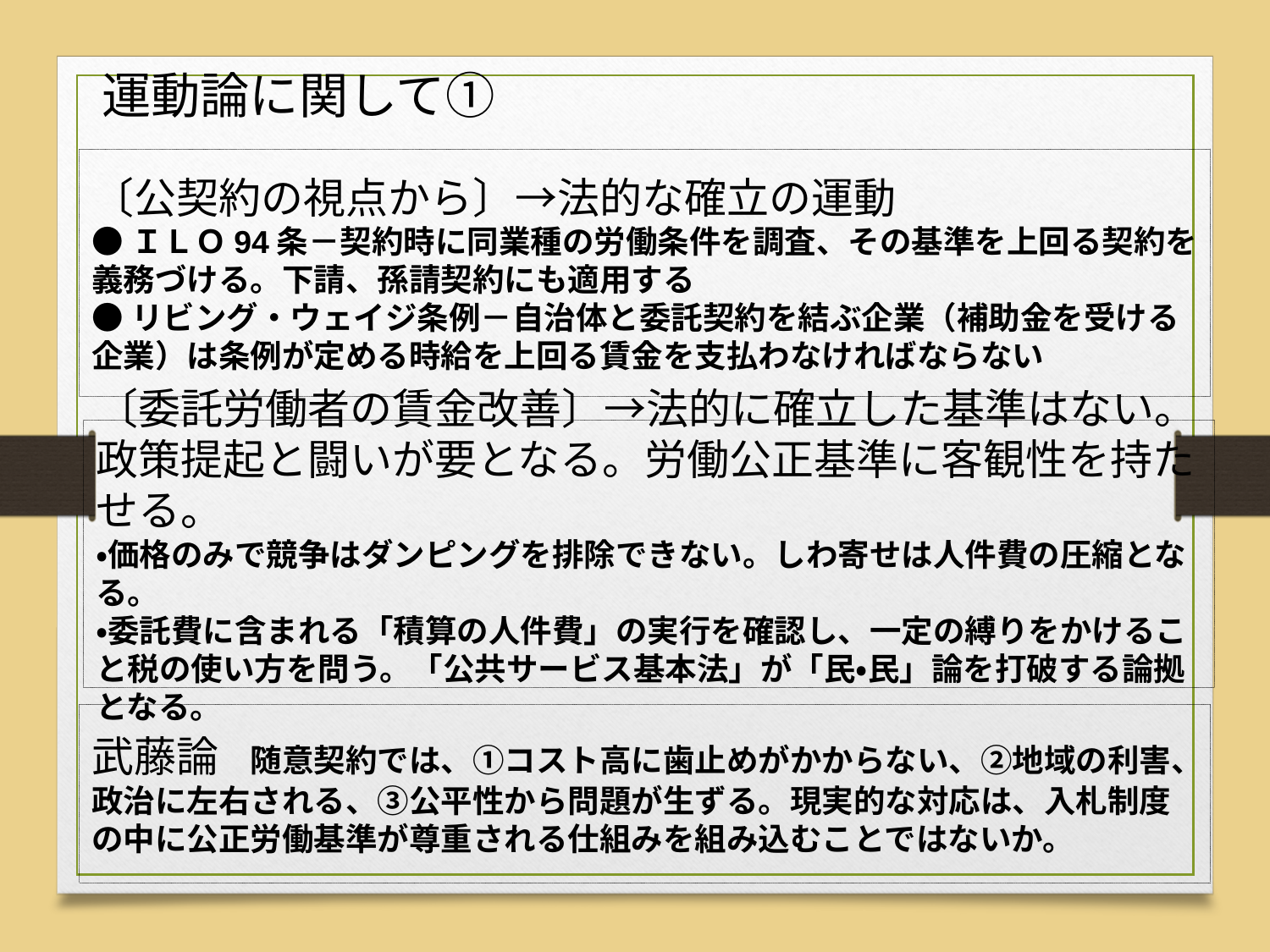

#
運動論に関して①
〔公契約の視点から〕→法的な確立の運動
●ＩＬＯ94条－契約時に同業種の労働条件を調査、その基準を上回る契約を義務づける。下請、孫請契約にも適用する
●リビング・ウェイジ条例－自治体と委託契約を結ぶ企業（補助金を受ける企業）は条例が定める時給を上回る賃金を支払わなければならない

〔委託労働者の賃金改善〕→法的に確立した基準はない。政策提起と闘いが要となる。労働公正基準に客観性を持たせる。
・価格のみで競争はダンピングを排除できない。しわ寄せは人件費の圧縮となる。
・委託費に含まれる「積算の人件費」の実行を確認し、一定の縛りをかけること税の使い方を問う。「公共サービス基本法」が「民・民」論を打破する論拠となる。
武藤論　随意契約では、①コスト高に歯止めがかからない、②地域の利害、政治に左右される、③公平性から問題が生ずる。現実的な対応は、入札制度の中に公正労働基準が尊重される仕組みを組み込むことではないか。